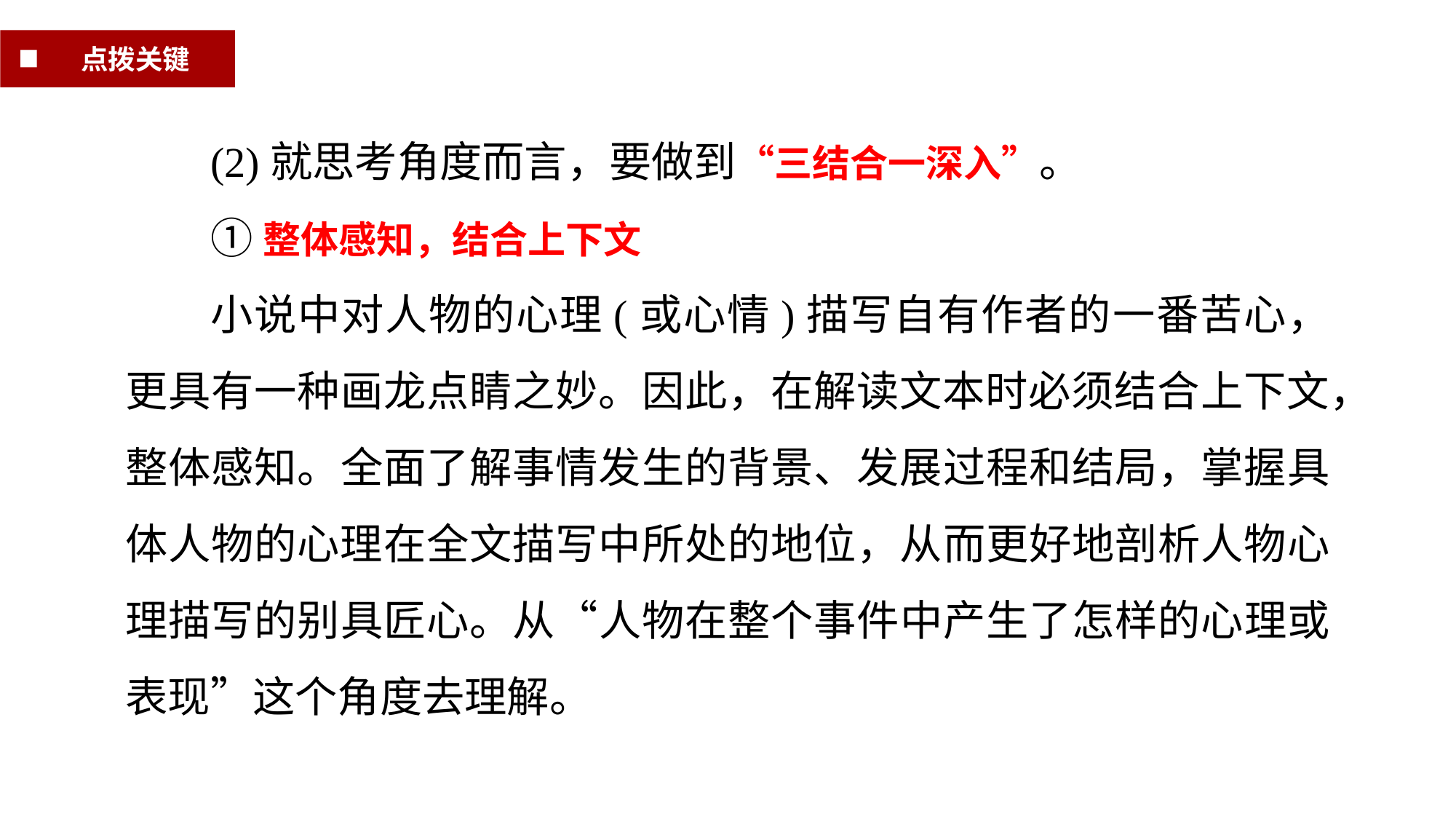

点拨关键

(2)就思考角度而言，要做到“三结合一深入”。
①整体感知，结合上下文
小说中对人物的心理(或心情)描写自有作者的一番苦心，更具有一种画龙点睛之妙。因此，在解读文本时必须结合上下文，整体感知。全面了解事情发生的背景、发展过程和结局，掌握具体人物的心理在全文描写中所处的地位，从而更好地剖析人物心理描写的别具匠心。从“人物在整个事件中产生了怎样的心理或表现”这个角度去理解。